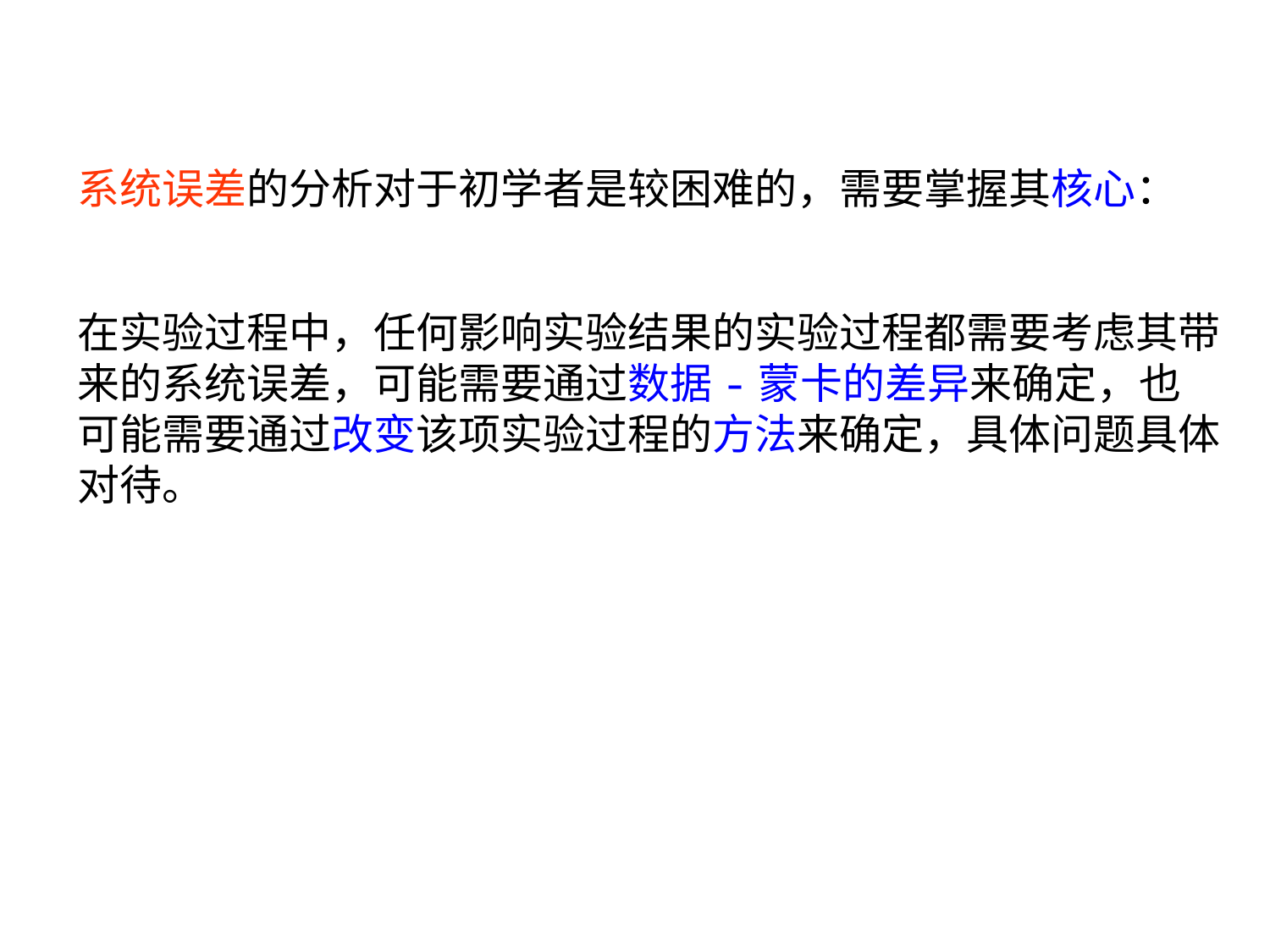

系统误差的分析对于初学者是较困难的，需要掌握其核心：

在实验过程中，任何影响实验结果的实验过程都需要考虑其带来的系统误差，可能需要通过数据-蒙卡的差异来确定，也可能需要通过改变该项实验过程的方法来确定，具体问题具体对待。
56